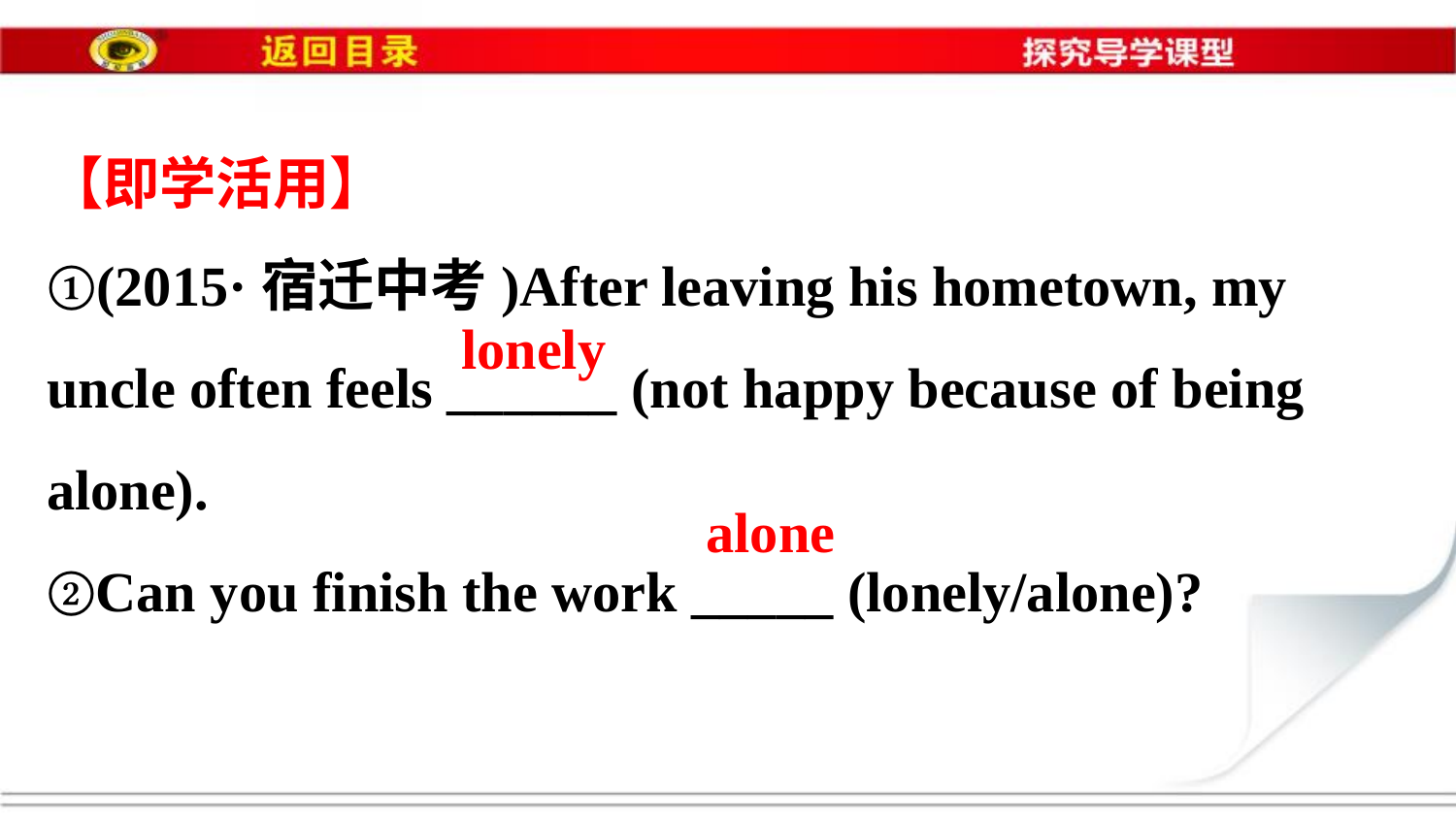

【即学活用】
①(2015·宿迁中考)After leaving his hometown, my
uncle often feels ______ (not happy because of being
alone).
②Can you finish the work _____ (lonely/alone)?
lonely
alone